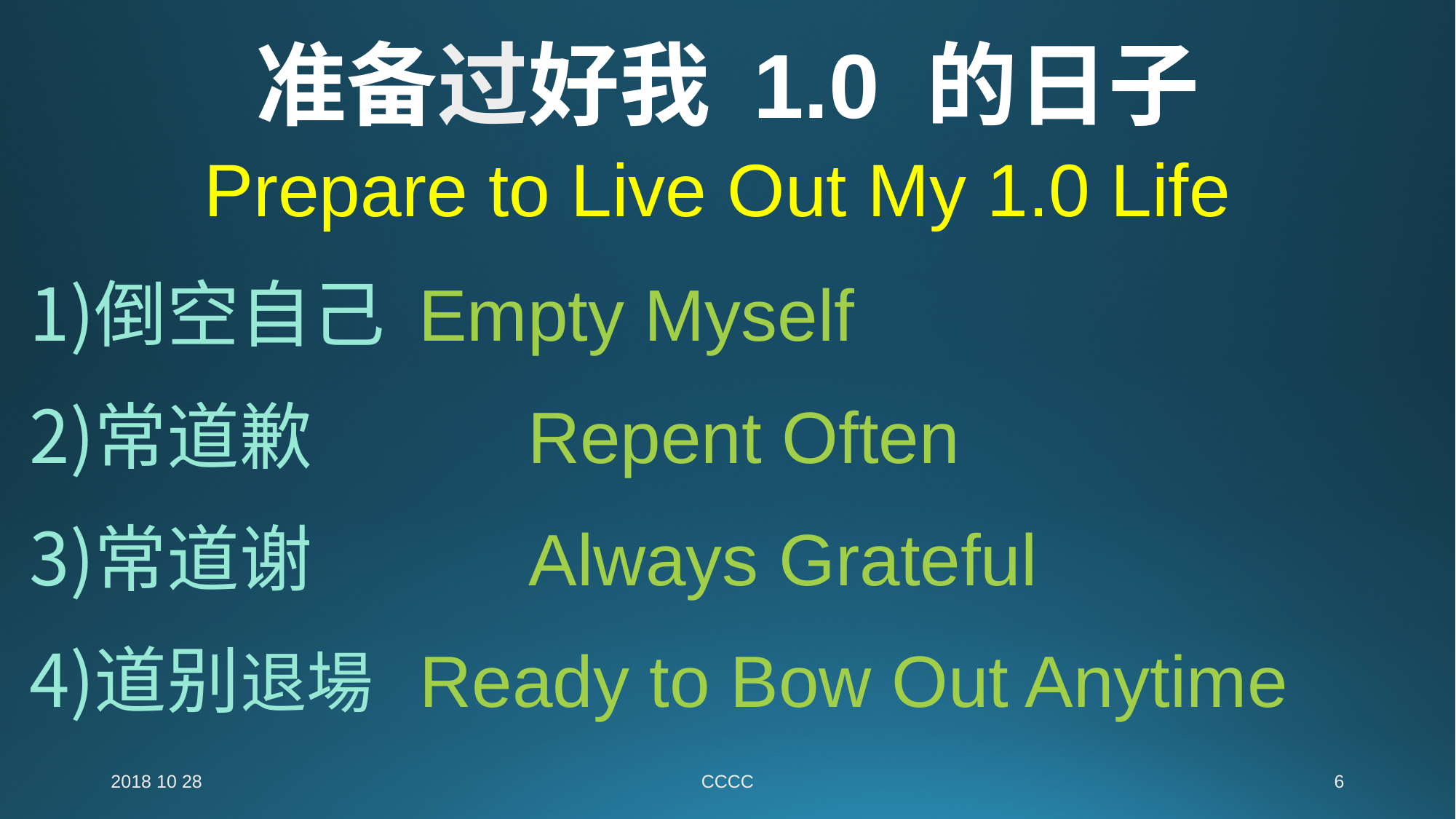

# 准备过好我 1.0 的日子 Prepare to Live Out My 1.0 Life
倒空自己	Empty Myself

常道歉		Repent Often

常道谢		Always Grateful

道别退場	Ready to Bow Out Anytime

2018 10 28
CCCC
6